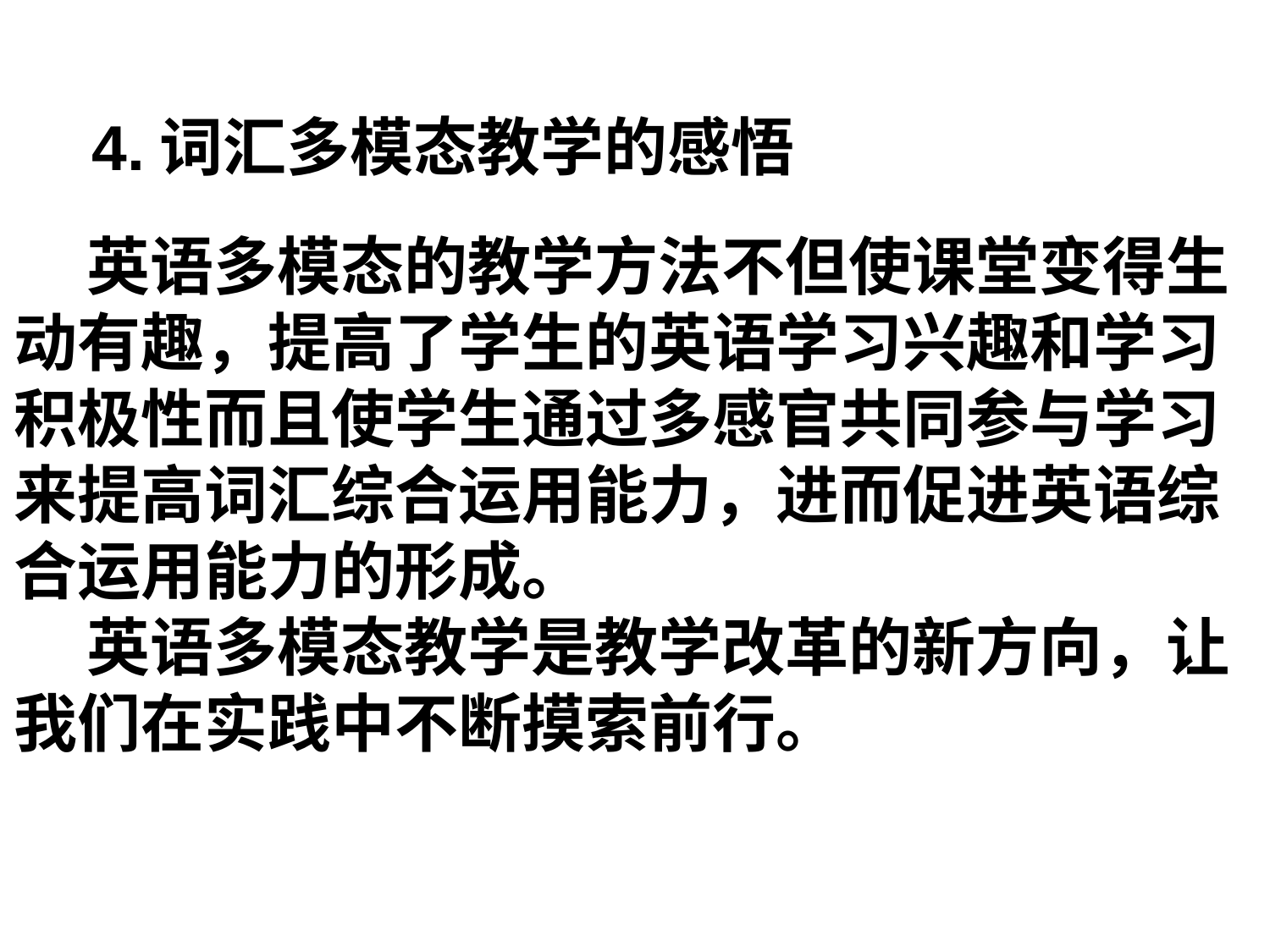

4.词汇多模态教学的感悟
    英语多模态的教学方法不但使课堂变得生动有趣，提高了学生的英语学习兴趣和学习积极性而且使学生通过多感官共同参与学习来提高词汇综合运用能力，进而促进英语综合运用能力的形成。
    英语多模态教学是教学改革的新方向，让我们在实践中不断摸索前行。